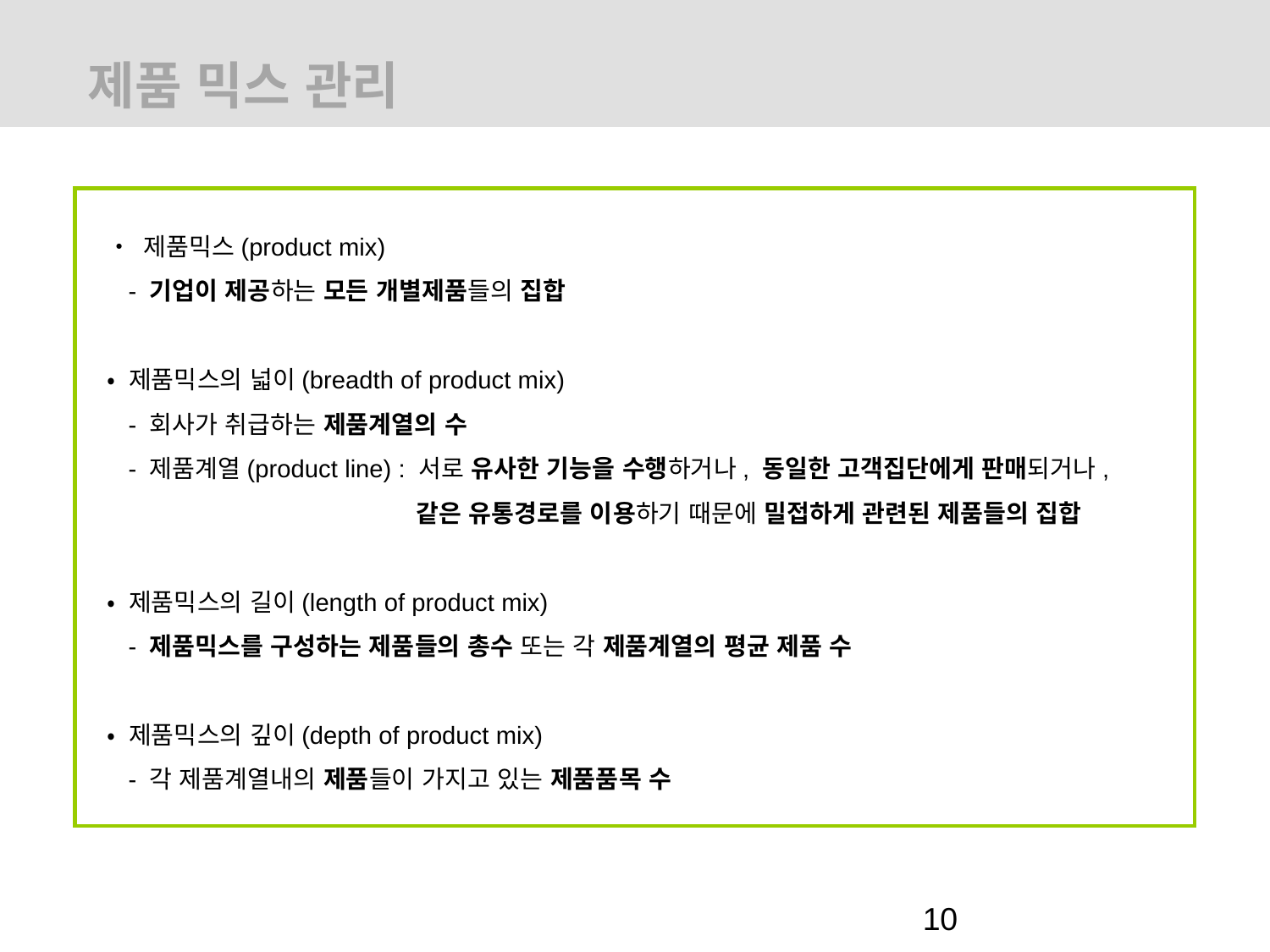

# 제품 믹스 관리

• 제품믹스(product mix)
   - 기업이 제공하는 모든 개별제품들의 집합

• 제품믹스의 넓이(breadth of product mix)
   - 회사가 취급하는 제품계열의 수
   - 제품계열(product line) : 서로 유사한 기능을 수행하거나, 동일한 고객집단에게 판매되거나,
		       같은 유통경로를 이용하기 때문에 밀접하게 관련된 제품들의 집합

• 제품믹스의 길이(length of product mix)
   - 제품믹스를 구성하는 제품들의 총수 또는 각 제품계열의 평균 제품 수

• 제품믹스의 깊이(depth of product mix)
   - 각 제품계열내의 제품들이 가지고 있는 제품품목 수
10